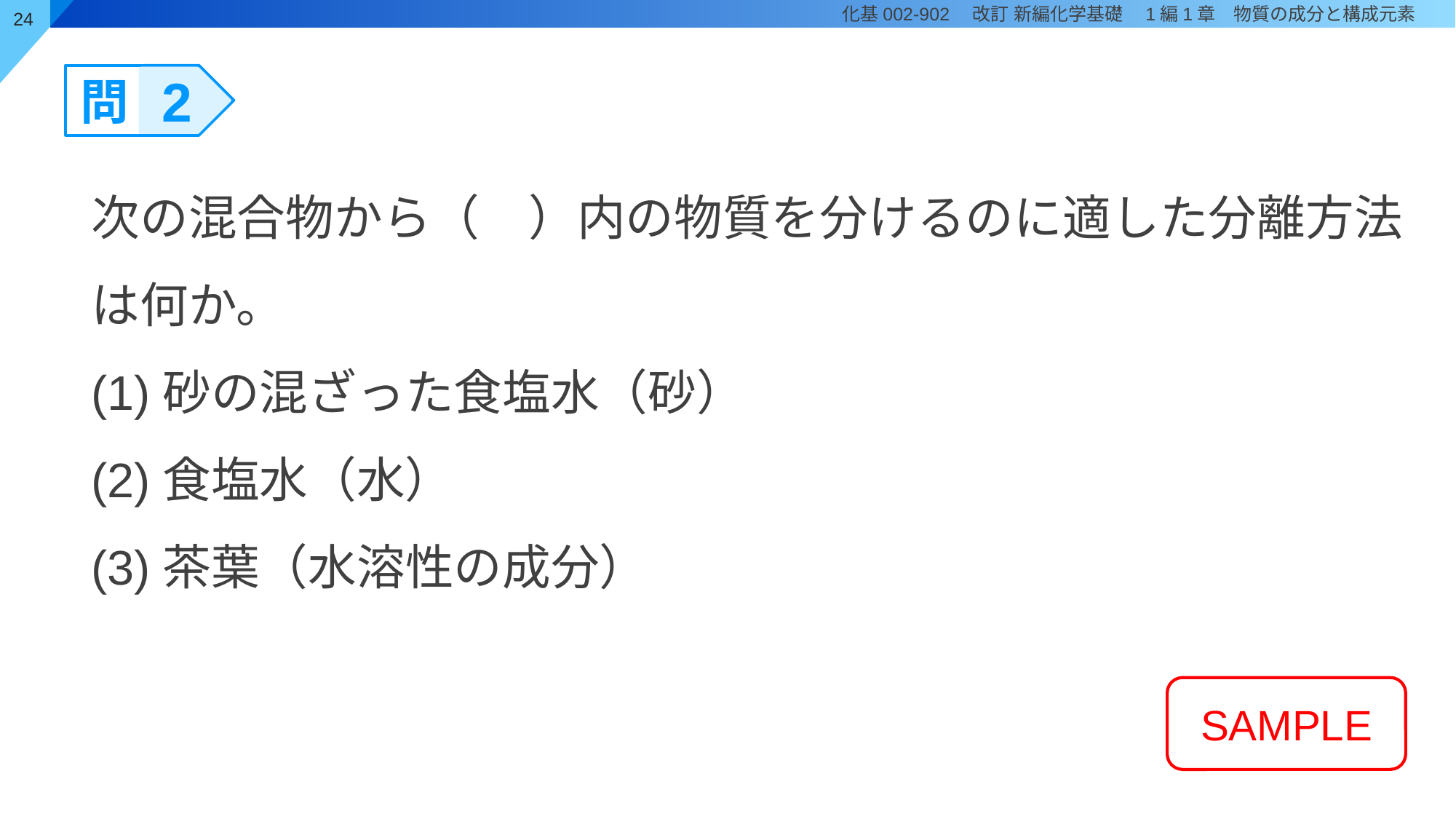

2
次の混合物から（　）内の物質を分けるのに適した分離方法は何か。
(1)砂の混ざった食塩水（砂）
(2)食塩水（水）
(3)茶葉（水溶性の成分）

SAMPLE